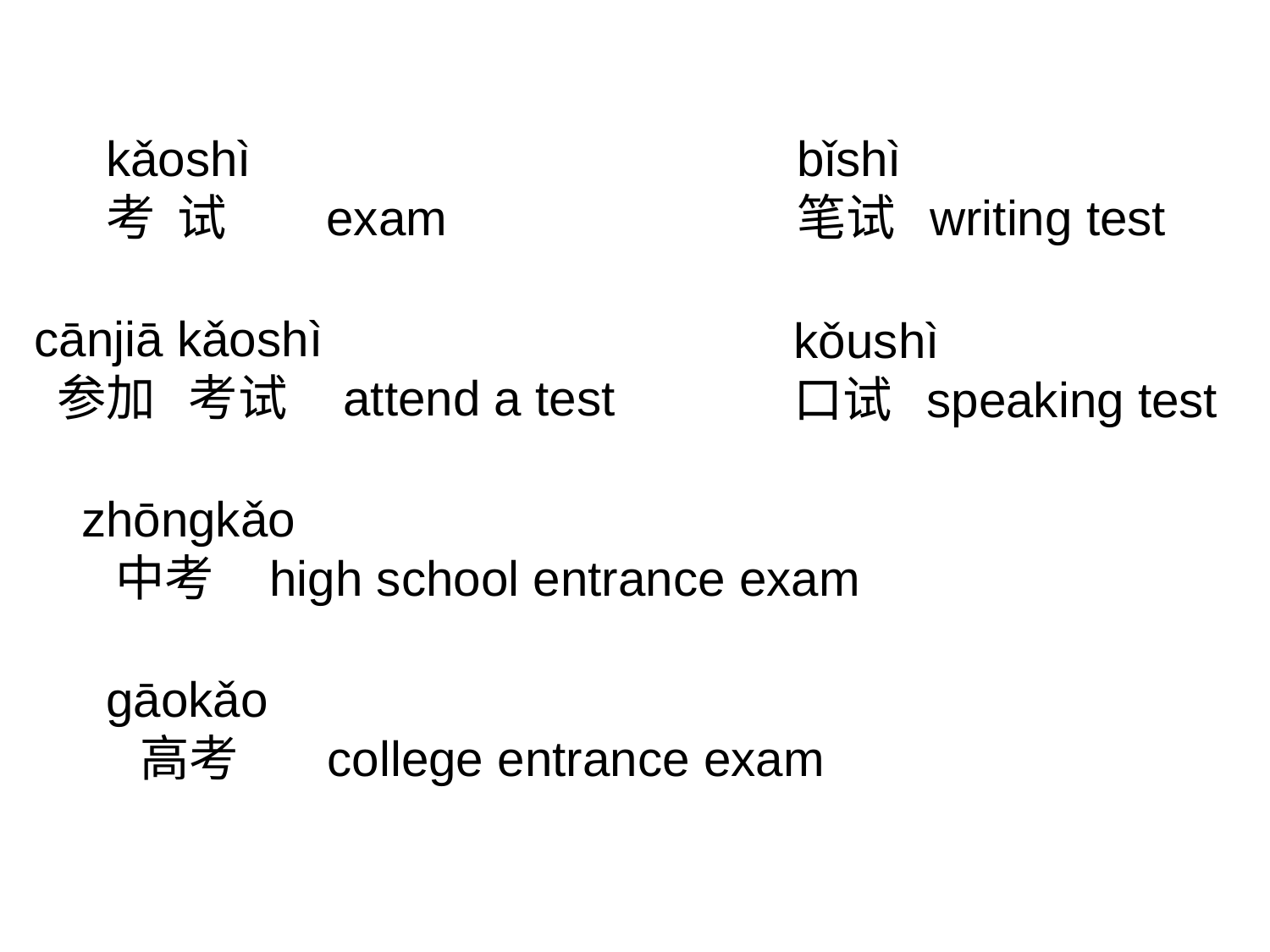

kǎoshì
考  试        exam
bǐshì
笔试  writing test
cānjiā kǎoshì
 参加   考试    attend a test
kǒushì
口试  speaking test
zhōngkǎo
  中考    high school entrance exam
gāokǎo
  高考       college entrance exam